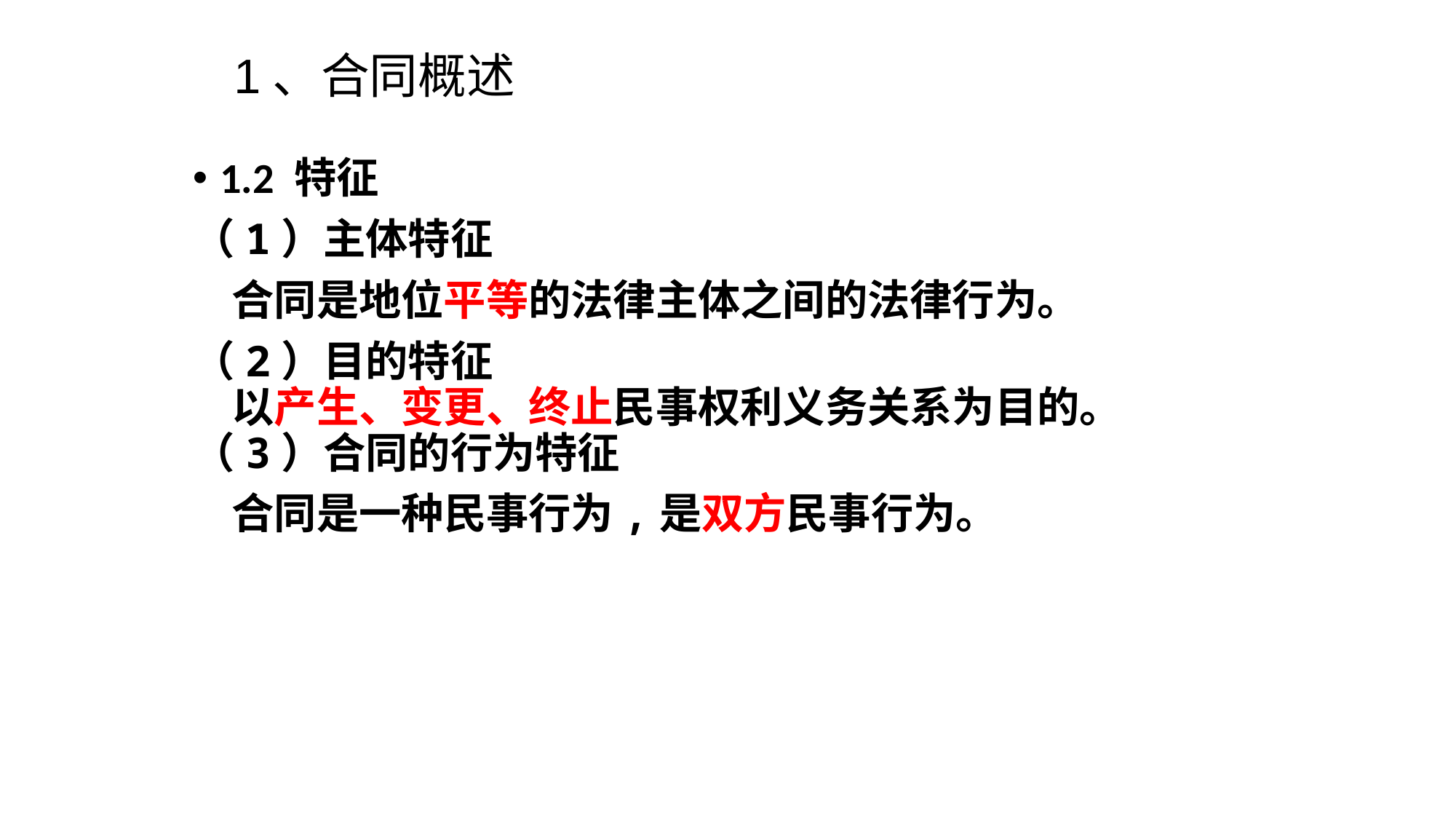

1、合同概述
1.2 特征
（1）主体特征
   合同是地位平等的法律主体之间的法律行为。
（2）目的特征
   以产生、变更、终止民事权利义务关系为目的。
（3）合同的行为特征
   合同是一种民事行为,是双方民事行为。